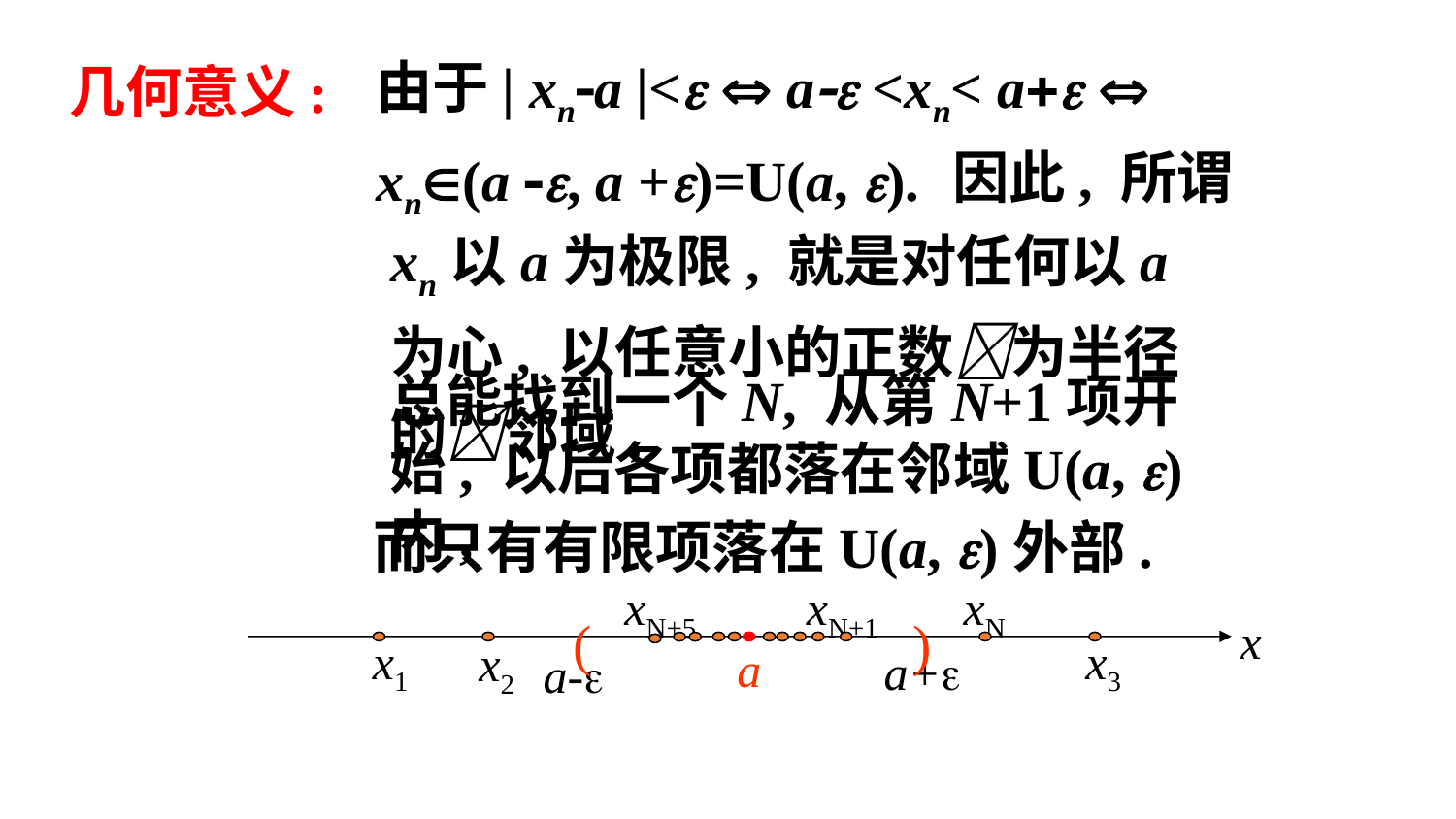

几何意义:
由于| xn−a |<ε ⇔ a−ε <xn< a+ε ⇔ xn∈(a −ε, a +ε)=U(a, ε).
因此, 所谓xn以a为极限, 就是对任何以a为心, 以任意小的正数ε为半径的ε邻域,
总能找到一个N, 从第N+1项开始, 以后各项都落在邻域U(a, ε)内,
而只有有限项落在U(a, ε)外部.
xN+5
xN+1
xN
(
)
x
x1
x3
x2

a

a+ε

a-ε